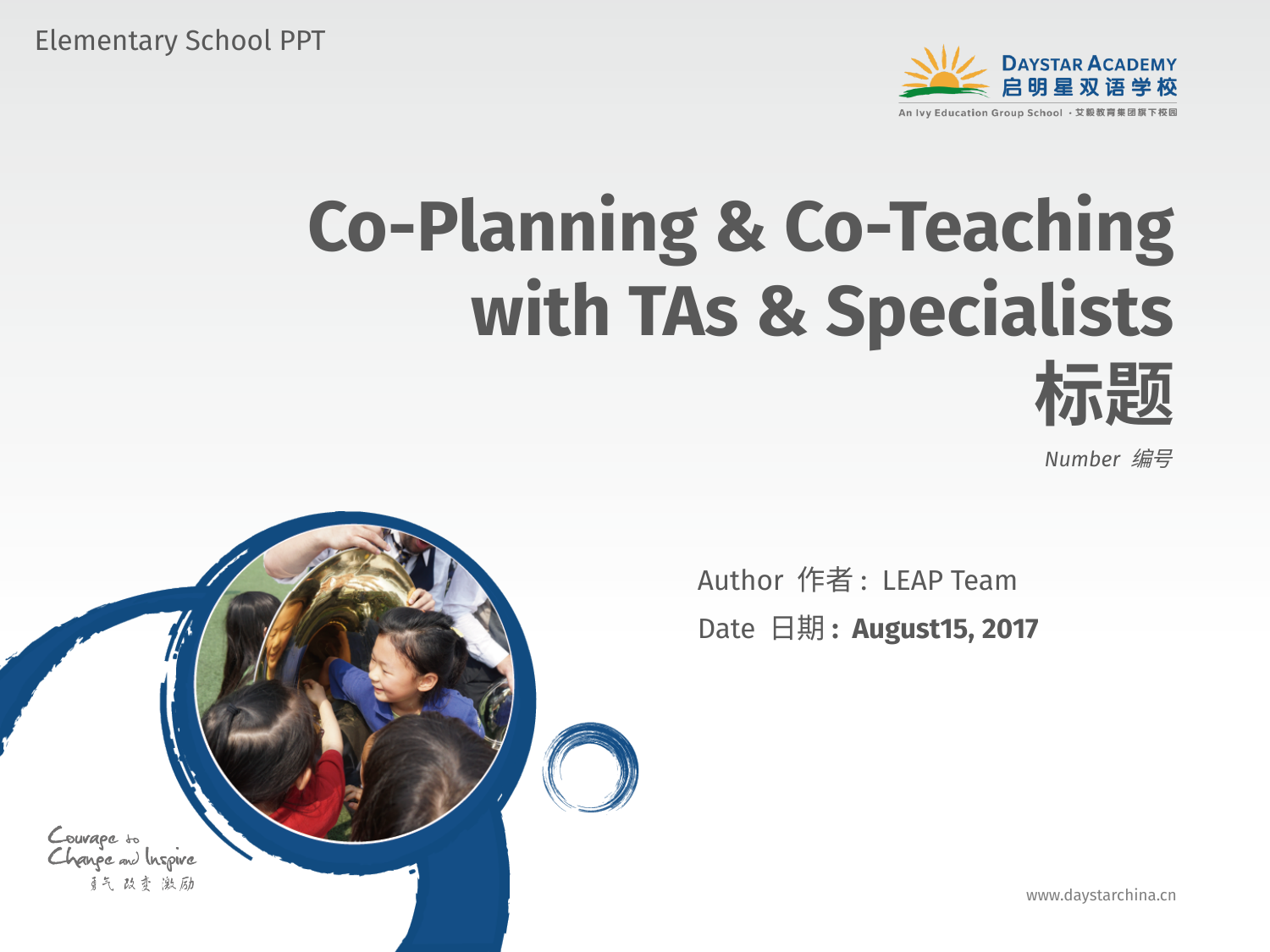

Elementary School PPT
Co-Planning & Co-Teaching with TAs & Specialists
标题
Number 编号
Author 作者:  LEAP Team
Date 日期:  August15, 2017